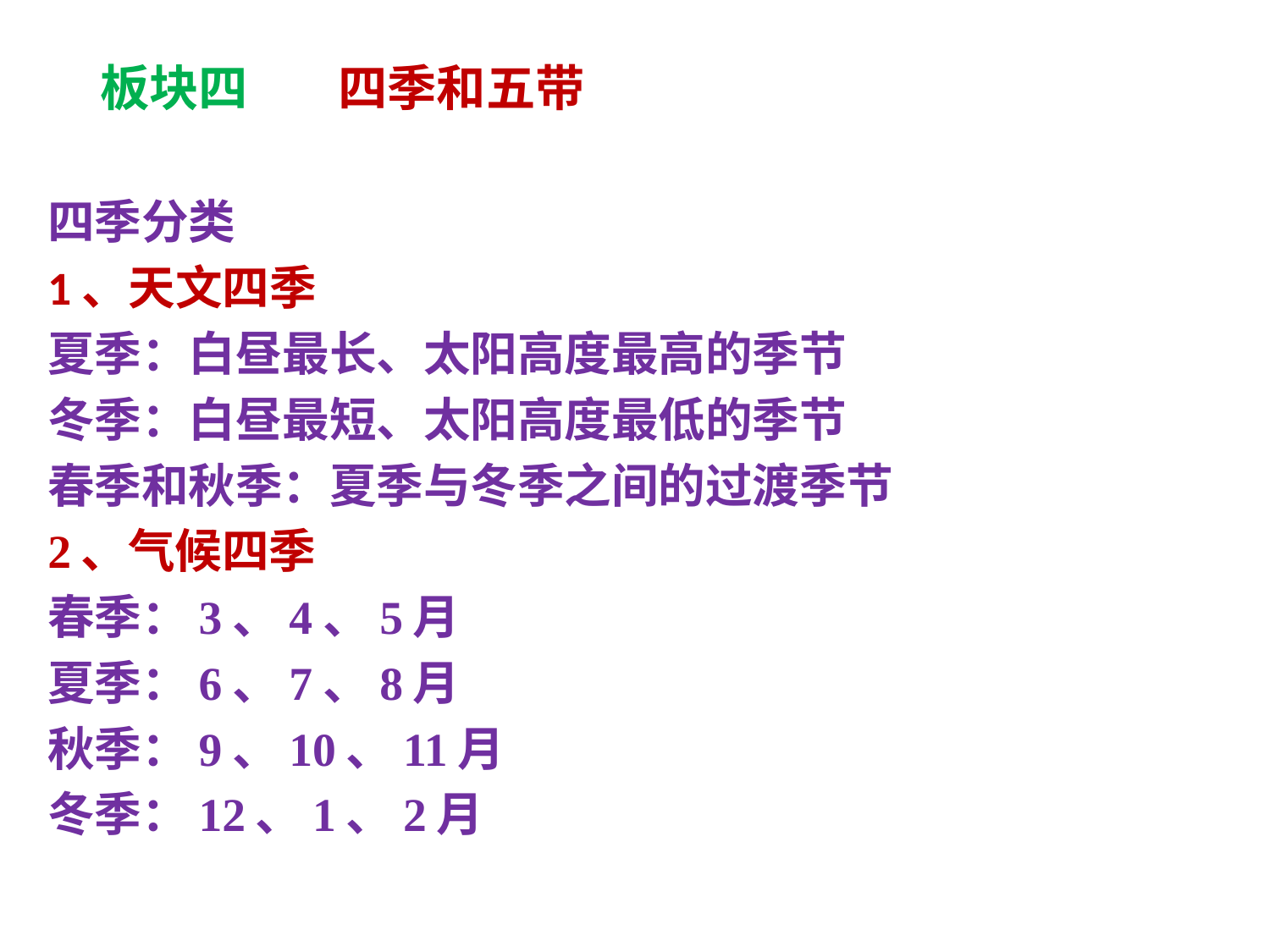

# 板块四        四季和五带
四季分类
1、天文四季
夏季：白昼最长、太阳高度最高的季节
冬季：白昼最短、太阳高度最低的季节
春季和秋季：夏季与冬季之间的过渡季节
2、气候四季
春季：3、4、5月
夏季：6、7、8月
秋季：9、10、11月
冬季：12、1、2月